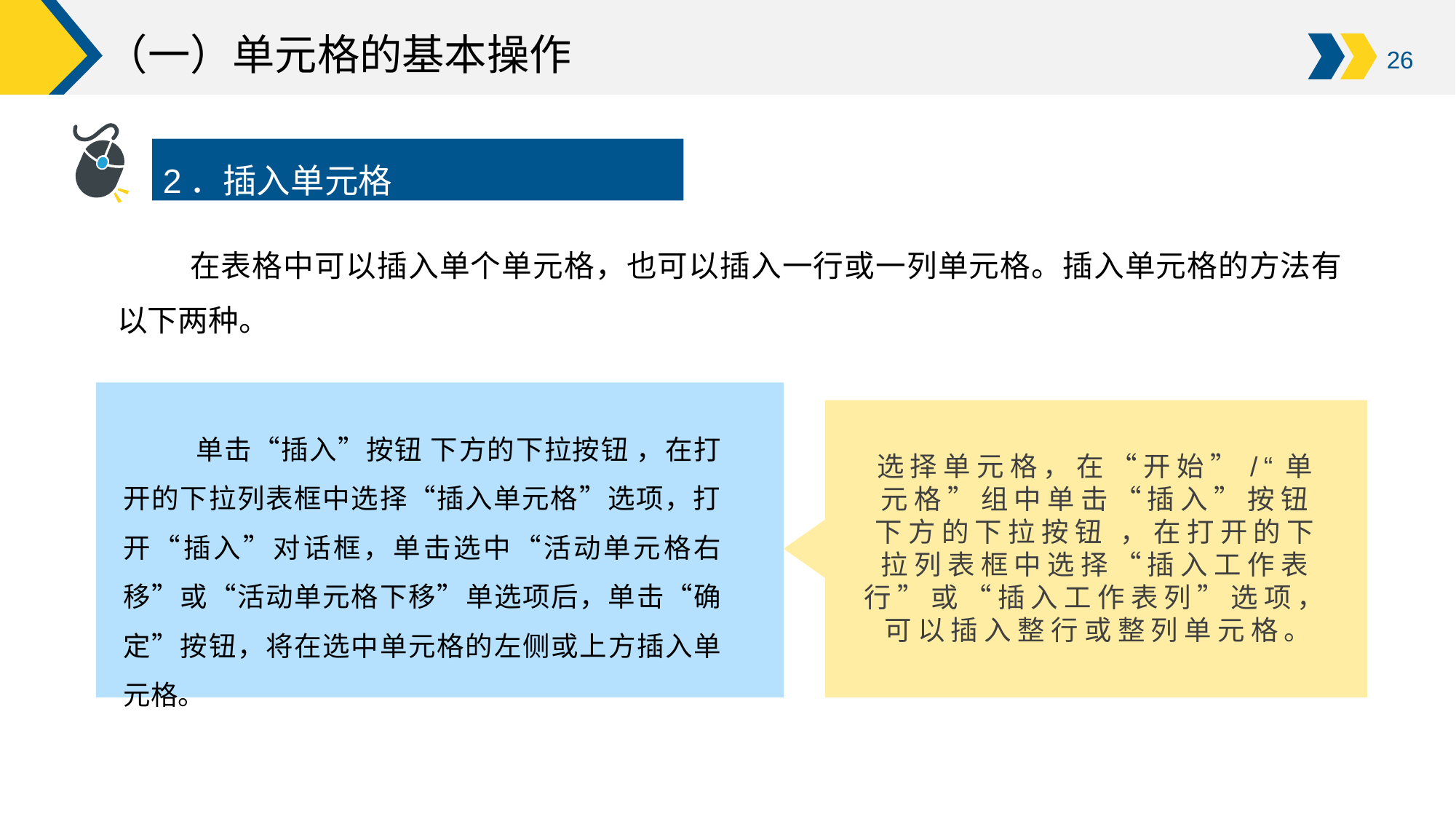

# （一）单元格的基本操作

2．插入单元格
在表格中可以插入单个单元格，也可以插入一行或一列单元格。插入单元格的方法有以下两种。

单击“插入”按钮 下方的下拉按钮 ，在打开的下拉列表框中选择“插入单元格”选项，打开“插入”对话框，单击选中“活动单元格右移”或“活动单元格下移”单选项后，单击“确定”按钮，将在选中单元格的左侧或上方插入单元格。
选择单元格，在“开始”/“单元格”组中单击“插入”按钮 下方的下拉按钮 ，在打开的下拉列表框中选择“插入工作表行”或“插入工作表列”选项，可以插入整行或整列单元格。